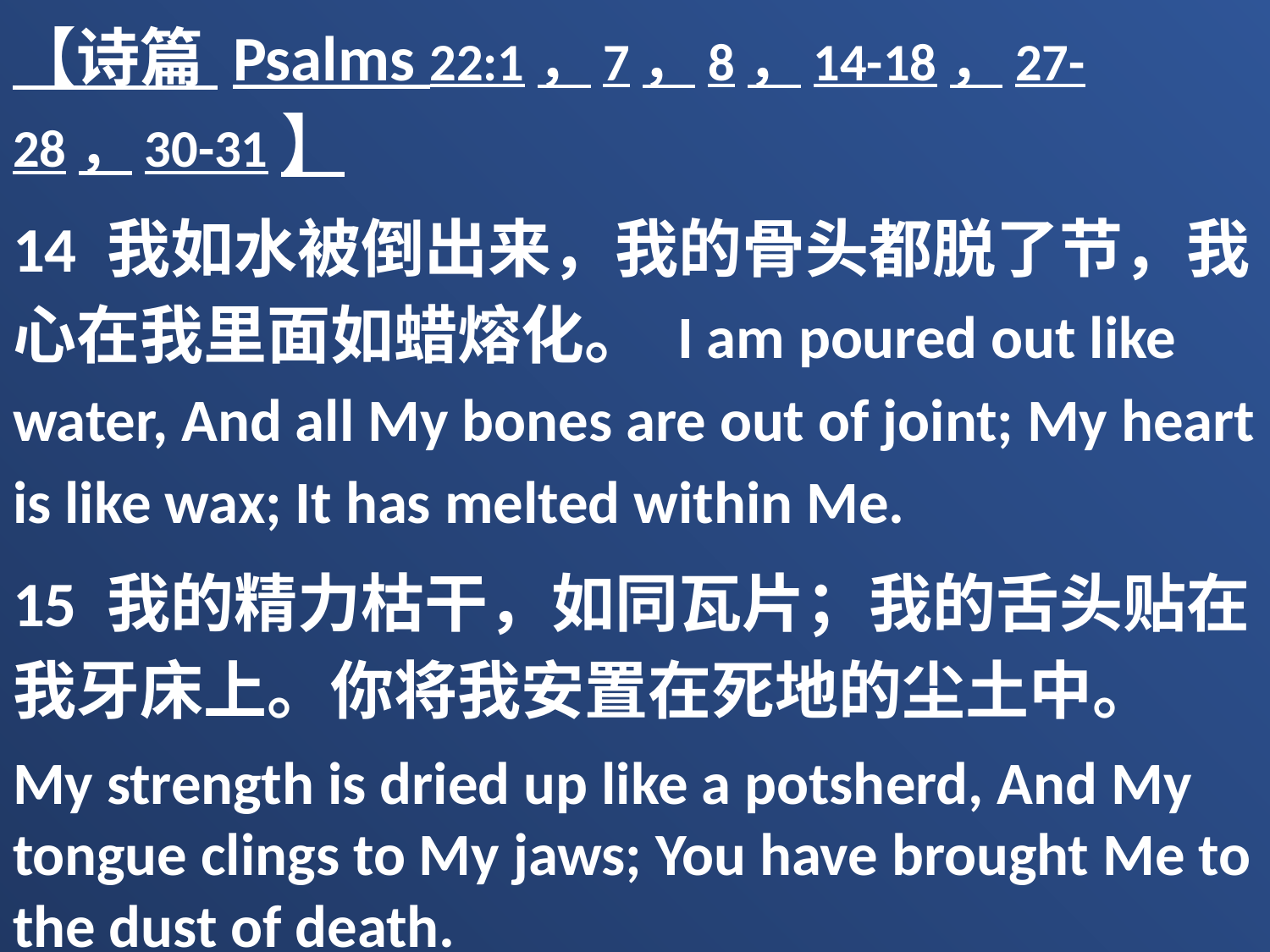

【诗篇 Psalms 22:1，7，8，14-18，27-28，30-31】
14 我如水被倒出来，我的骨头都脱了节，我心在我里面如蜡熔化。 I am poured out like water, And all My bones are out of joint; My heart is like wax; It has melted within Me.
15 我的精力枯干，如同瓦片；我的舌头贴在我牙床上。你将我安置在死地的尘土中。
My strength is dried up like a potsherd, And My tongue clings to My jaws; You have brought Me to the dust of death.